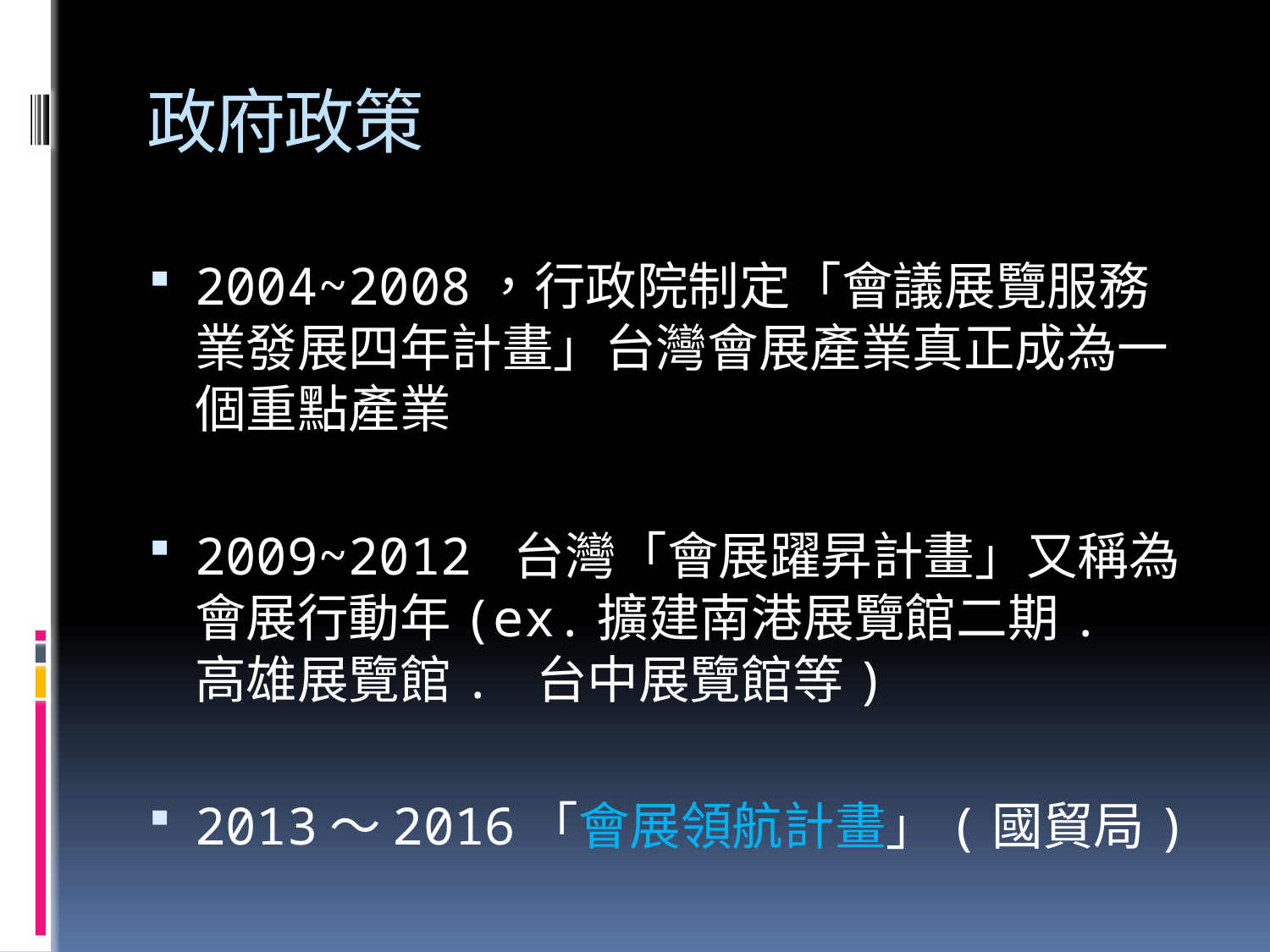

# 政府政策
2004~2008，行政院制定「會議展覽服務業發展四年計畫」台灣會展產業真正成為一個重點產業

2009~2012 台灣「會展躍昇計畫」又稱為會展行動年(ex.擴建南港展覽館二期. 高雄展覽館. 台中展覽館等)

2013～2016「會展領航計畫」(國貿局)